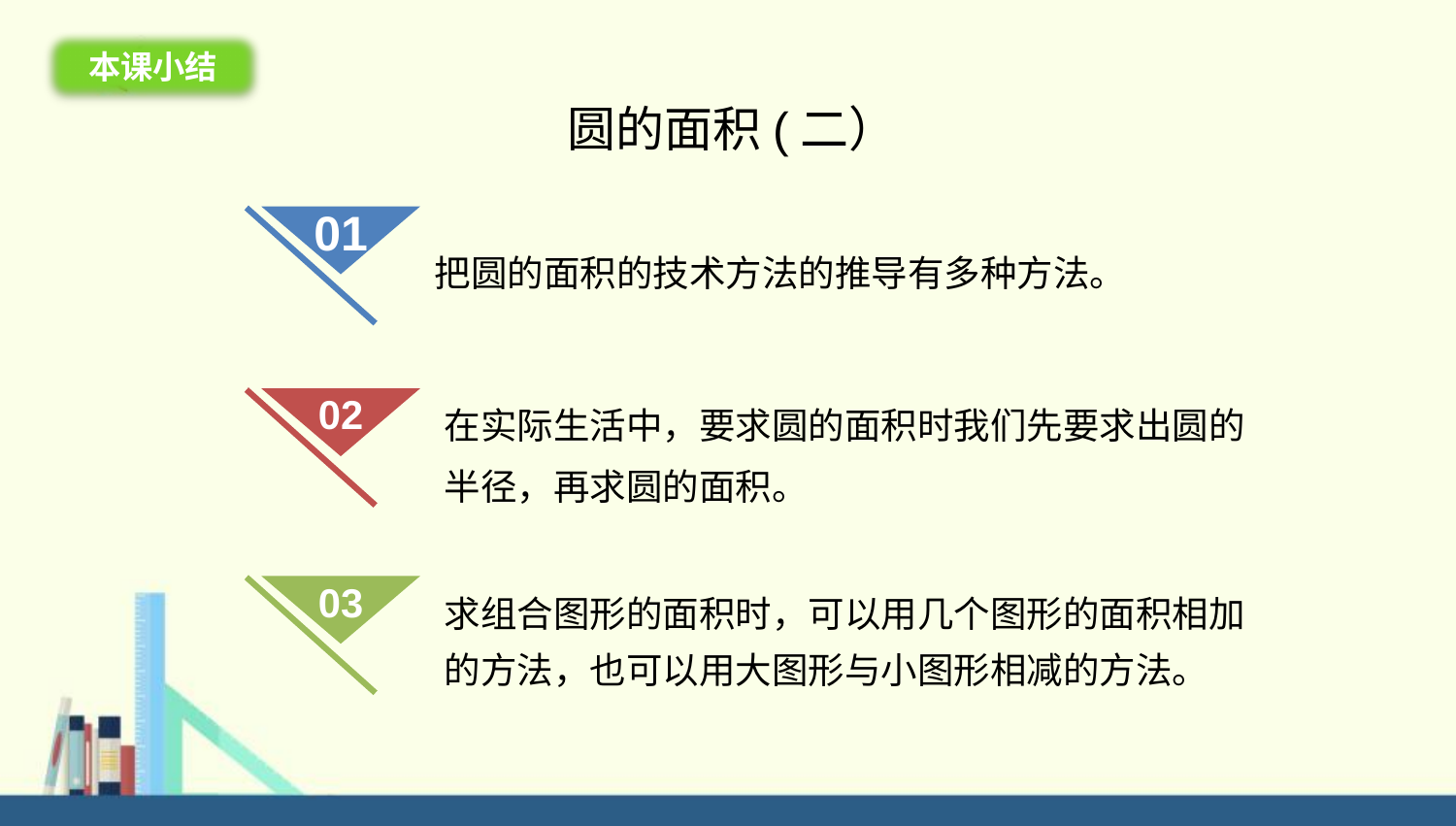

本课小结
圆的面积(二）
把圆的面积的技术方法的推导有多种方法。
01
02
在实际生活中，要求圆的面积时我们先要求出圆的半径，再求圆的面积。
03
求组合图形的面积时，可以用几个图形的面积相加的方法，也可以用大图形与小图形相减的方法。